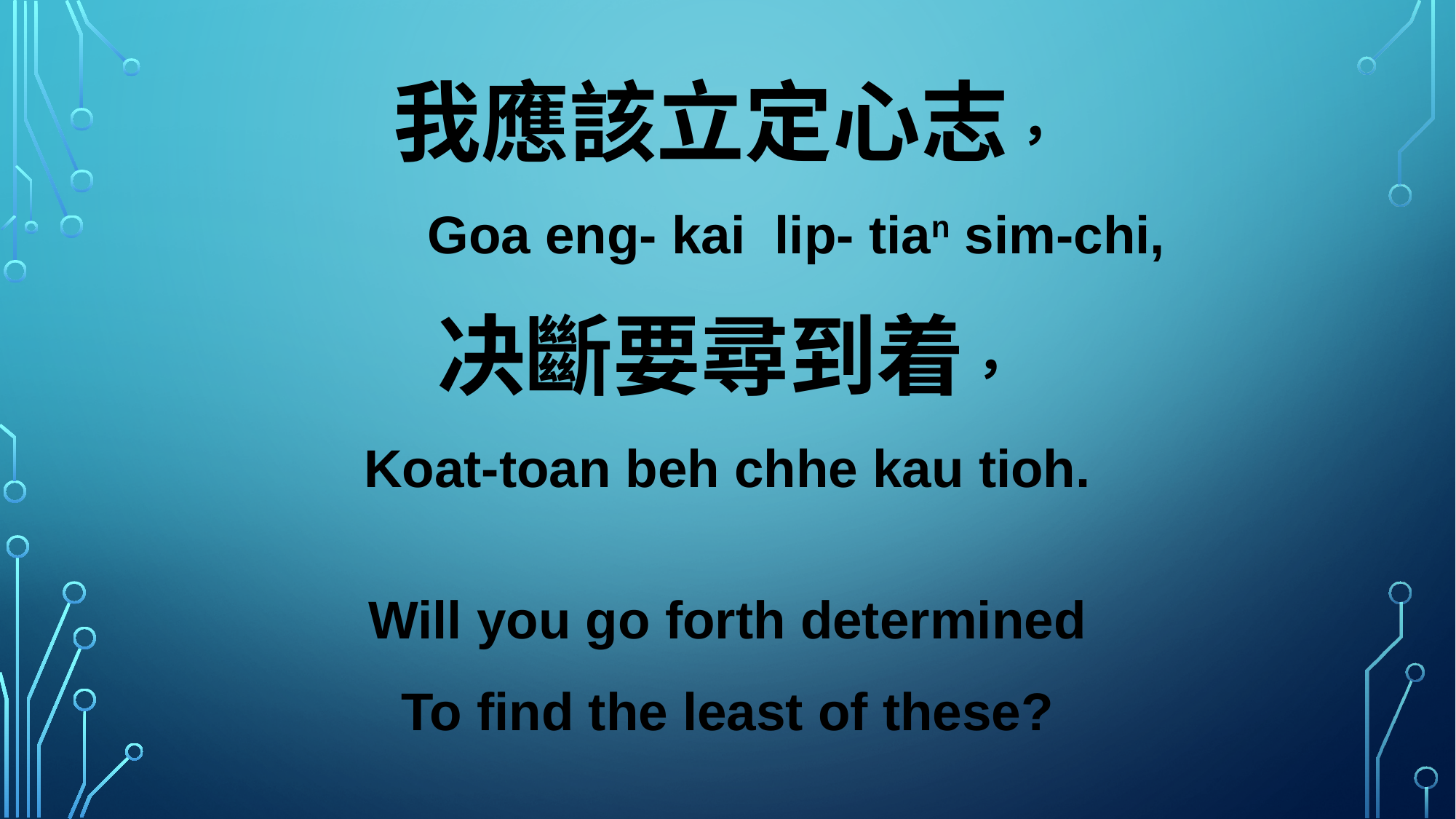

我應該立定心志，
               Goa eng- kai  lip- tian sim-chi,
决斷要尋到着，
Koat-toan beh chhe kau tioh.

Will you go forth determined
To find the least of these?